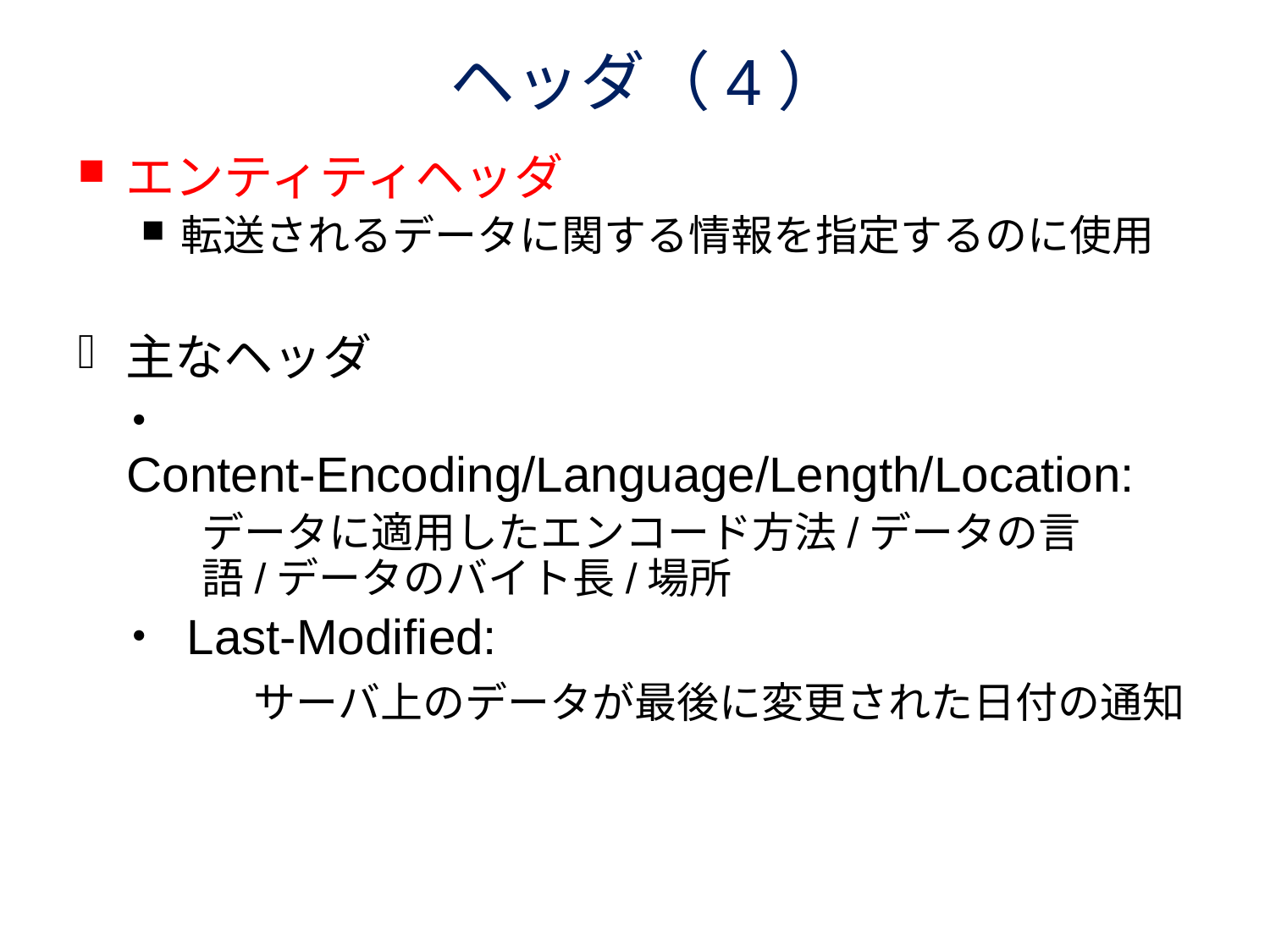

# ヘッダ（4）
エンティティヘッダ
転送されるデータに関する情報を指定するのに使用

主なヘッダ
・ Content-Encoding/Language/Length/Location:
データに適用したエンコード方法/データの言語/データのバイト長/場所
・ Last-Modified:
		サーバ上のデータが最後に変更された日付の通知